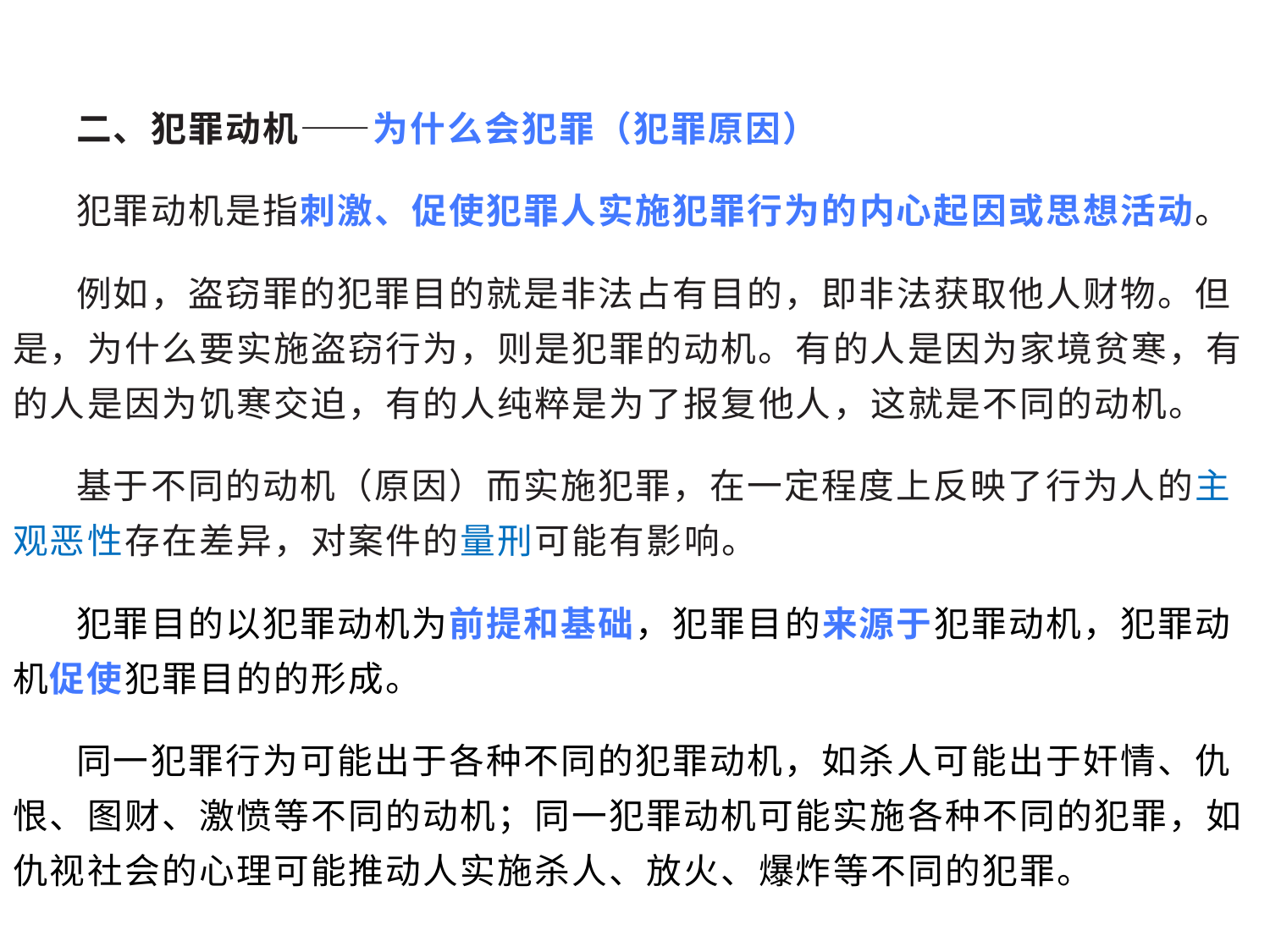

二、犯罪动机——为什么会犯罪（犯罪原因）

犯罪动机是指刺激、促使犯罪人实施犯罪行为的内心起因或思想活动。

例如，盗窃罪的犯罪目的就是非法占有目的，即非法获取他人财物。但是，为什么要实施盗窃行为，则是犯罪的动机。有的人是因为家境贫寒，有的人是因为饥寒交迫，有的人纯粹是为了报复他人，这就是不同的动机。

基于不同的动机（原因）而实施犯罪，在一定程度上反映了行为人的主观恶性存在差异，对案件的量刑可能有影响。

犯罪目的以犯罪动机为前提和基础，犯罪目的来源于犯罪动机，犯罪动机促使犯罪目的的形成。

同一犯罪行为可能出于各种不同的犯罪动机，如杀人可能出于奸情、仇恨、图财、激愤等不同的动机；同一犯罪动机可能实施各种不同的犯罪，如仇视社会的心理可能推动人实施杀人、放火、爆炸等不同的犯罪。